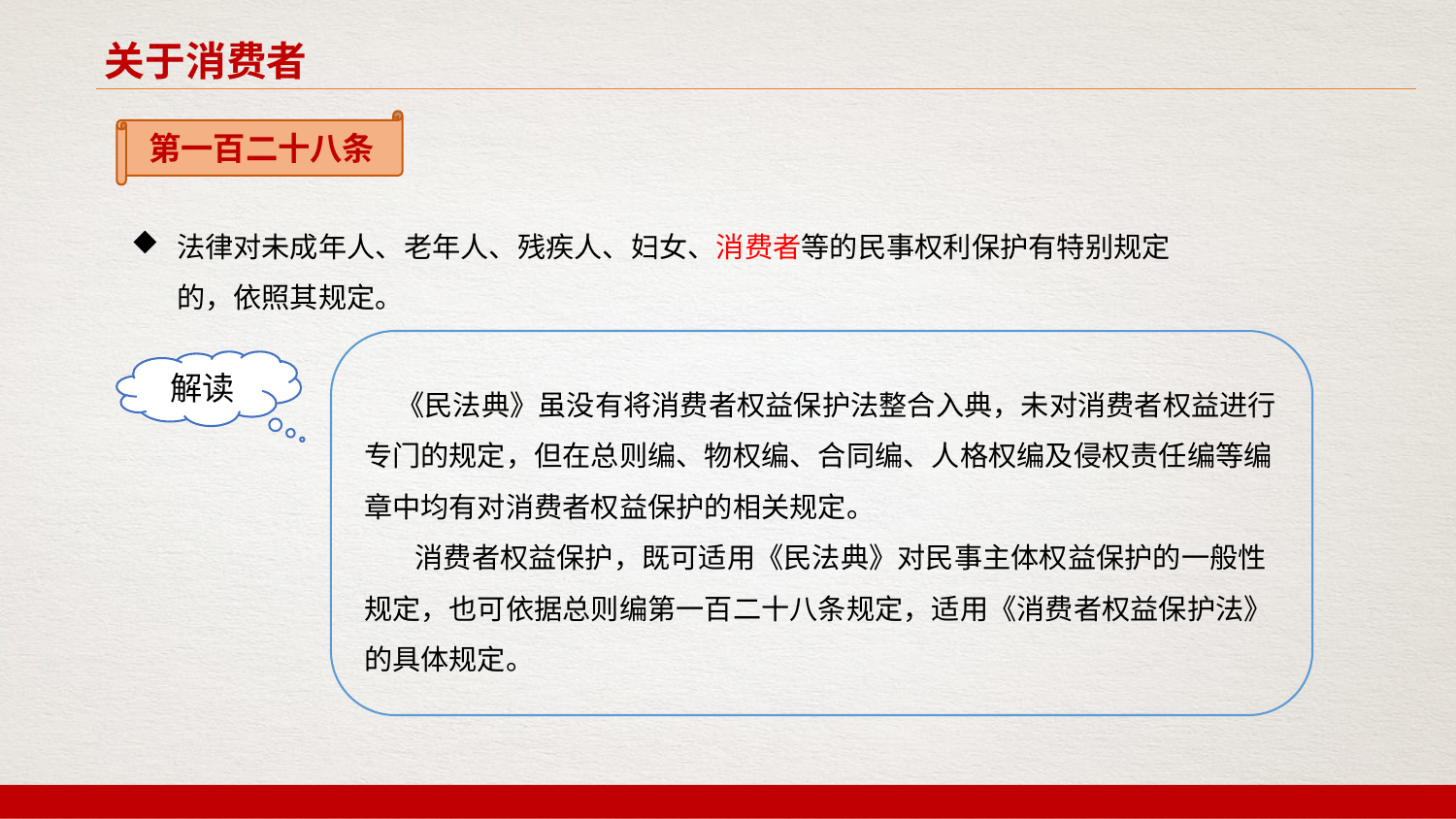

关于消费者
第一百二十八条
法律对未成年人、老年人、残疾人、妇女、消费者等的民事权利保护有特别规定的，依照其规定。
     《民法典》虽没有将消费者权益保护法整合入典，未对消费者权益进行专门的规定，但在总则编、物权编、合同编、人格权编及侵权责任编等编章中均有对消费者权益保护的相关规定。
       消费者权益保护，既可适用《民法典》对民事主体权益保护的一般性规定，也可依据总则编第一百二十八条规定，适用《消费者权益保护法》的具体规定。
解读